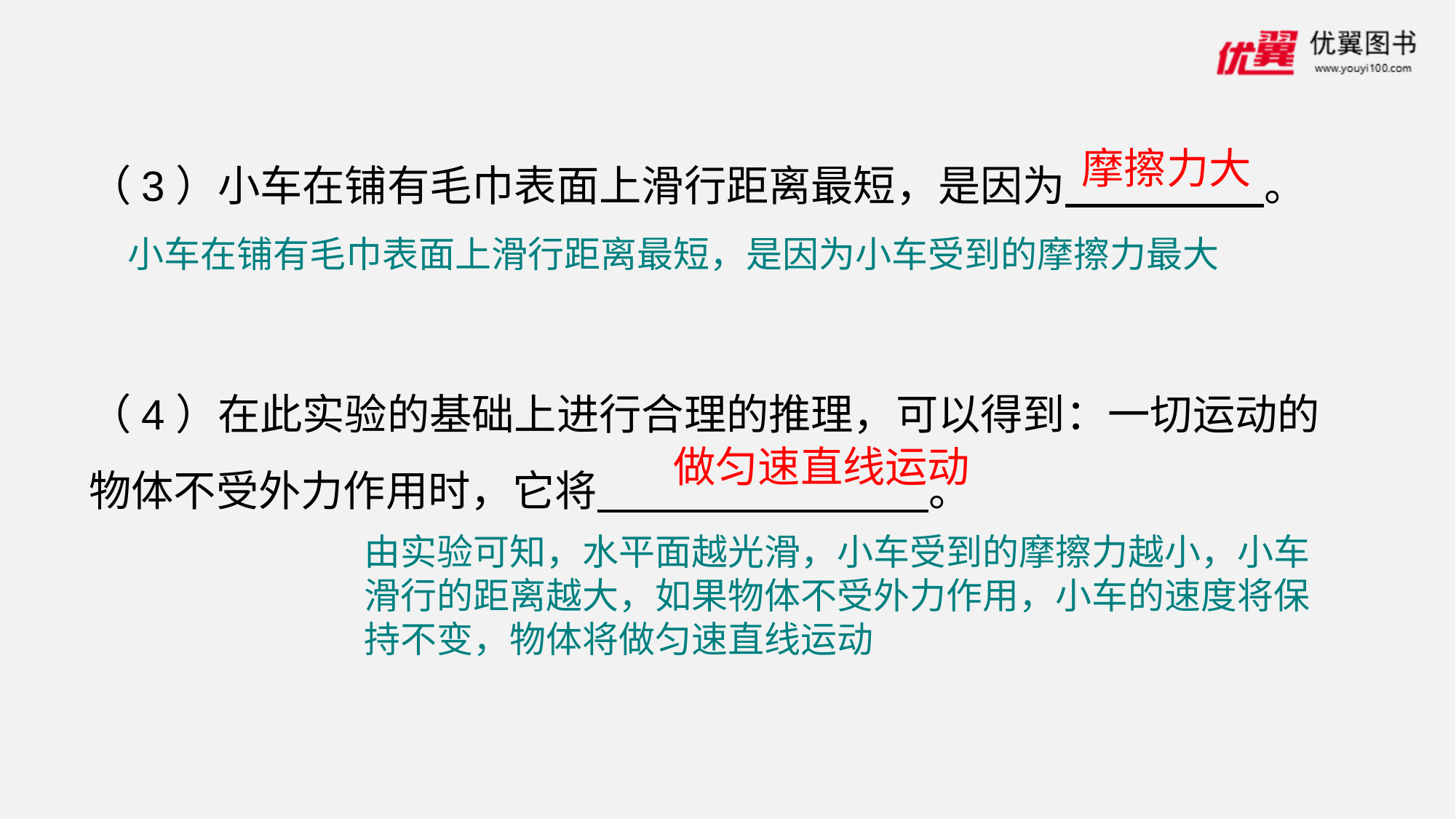

（3）小车在铺有毛巾表面上滑行距离最短，是因为                     。

（4）在此实验的基础上进行合理的推理，可以得到：一切运动的物体不受外力作用时，它将                                   。
摩擦力大
小车在铺有毛巾表面上滑行距离最短，是因为小车受到的摩擦力最大
做匀速直线运动
由实验可知，水平面越光滑，小车受到的摩擦力越小，小车滑行的距离越大，如果物体不受外力作用，小车的速度将保持不变，物体将做匀速直线运动